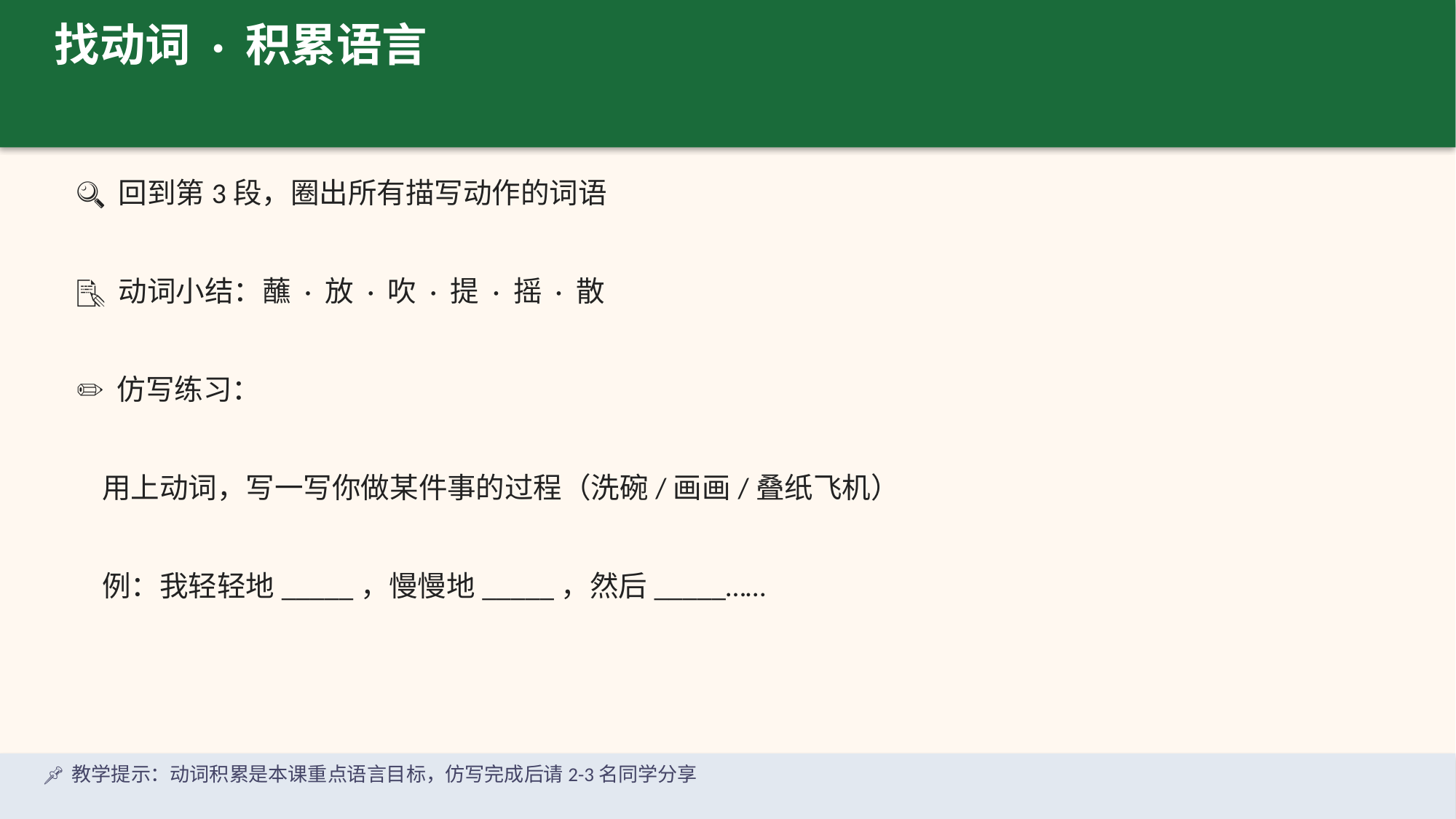

找动词 · 积累语言
🔍 回到第3段，圈出所有描写动作的词语
📝 动词小结：蘸 · 放 · 吹 · 提 · 摇 · 散
✏️ 仿写练习：
   用上动词，写一写你做某件事的过程（洗碗/画画/叠纸飞机）
   例：我轻轻地_____，慢慢地_____，然后_____……

📌 教学提示：动词积累是本课重点语言目标，仿写完成后请2-3名同学分享